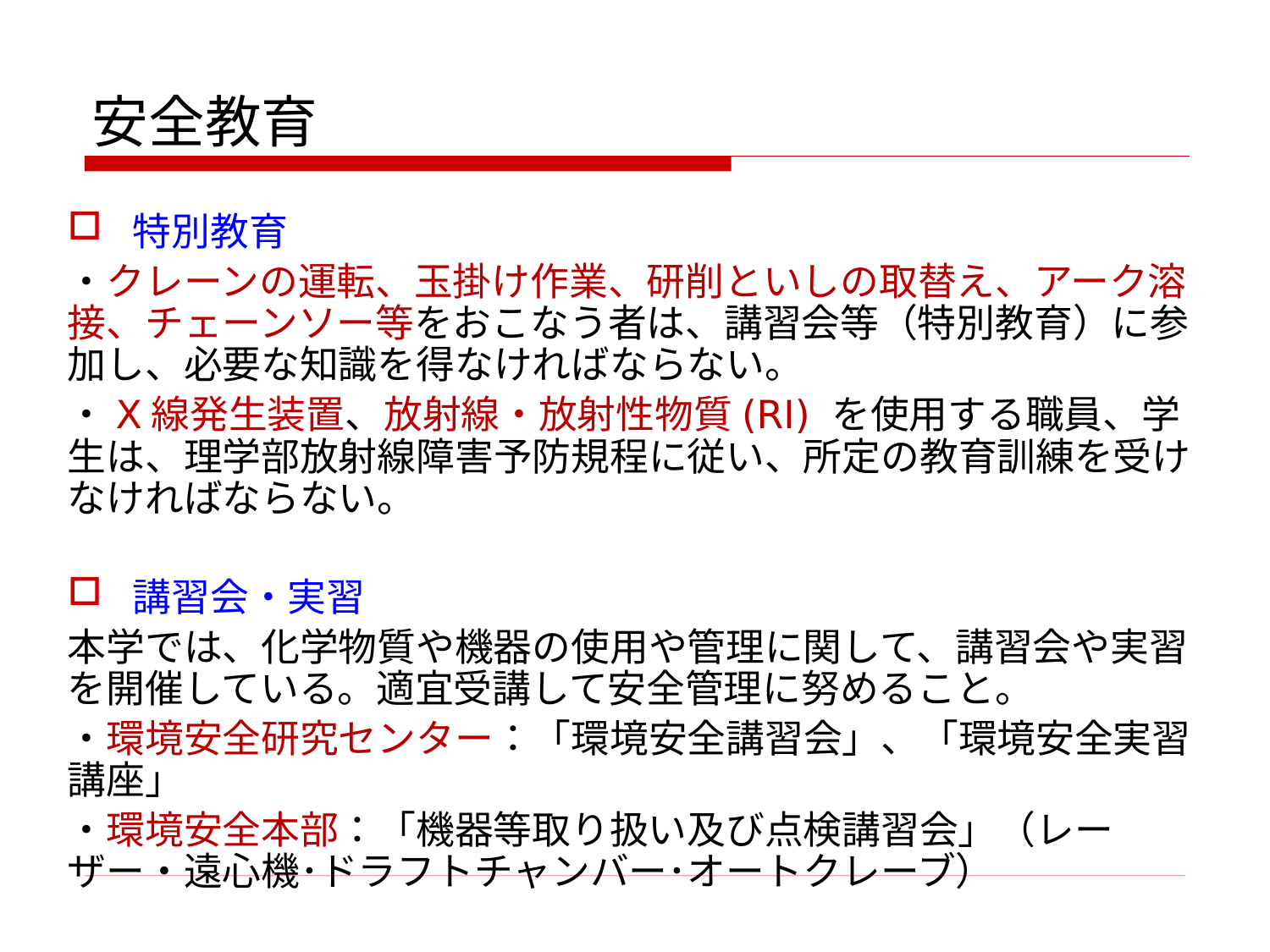

# 安全教育
特別教育
・クレーンの運転、玉掛け作業、研削といしの取替え、アーク溶接、チェーンソー等をおこなう者は、講習会等（特別教育）に参加し、必要な知識を得なければならない。
・X線発生装置、放射線・放射性物質(RI) を使用する職員、学生は、理学部放射線障害予防規程に従い、所定の教育訓練を受けなければならない。

講習会・実習
本学では、化学物質や機器の使用や管理に関して、講習会や実習を開催している。適宜受講して安全管理に努めること。
・環境安全研究センター：「環境安全講習会」、「環境安全実習講座」
・環境安全本部：「機器等取り扱い及び点検講習会」（レーザー・遠心機･ドラフトチャンバー･オートクレーブ）